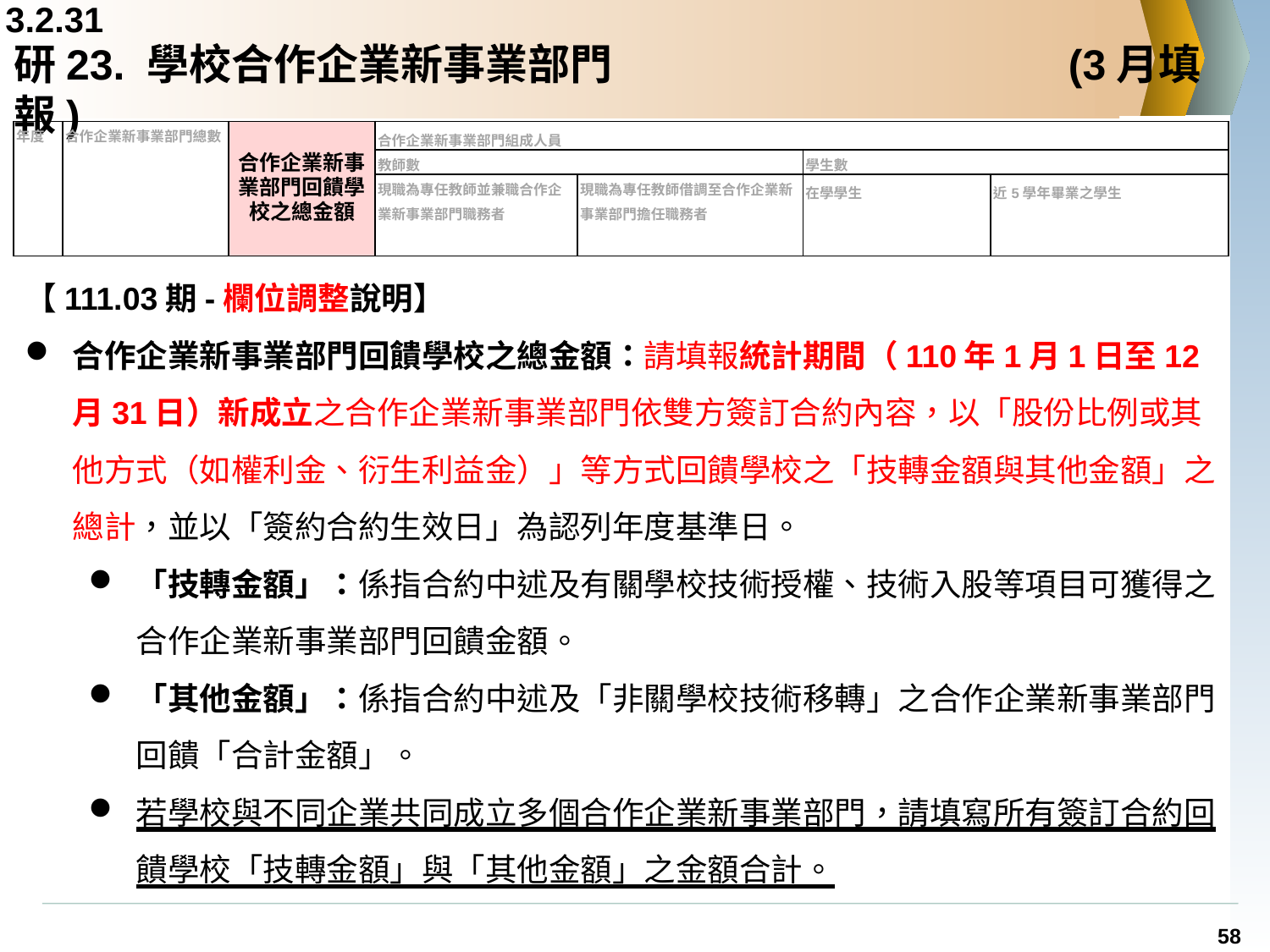

3.2.31
# 研23. 學校合作企業新事業部門				   (3月填報)
| 年度 | 合作企業新事業部門總數 | 合作企業新事業部門回饋學校之總金額 | 合作企業新事業部門組成人員 |  |  |  |
| --- | --- | --- | --- | --- | --- | --- |
|  |  |  | 教師數 |  | 學生數 |  |
|  |  |  | 現職為專任教師並兼職合作企業新事業部門職務者 | 現職為專任教師借調至合作企業新事業部門擔任職務者 | 在學學生 | 近5學年畢業之學生 |
【111.03期-欄位調整說明】
合作企業新事業部門回饋學校之總金額：請填報統計期間（110年1月1日至12月31日）新成立之合作企業新事業部門依雙方簽訂合約內容，以「股份比例或其他方式（如權利金、衍生利益金）」等方式回饋學校之「技轉金額與其他金額」之總計，並以「簽約合約生效日」為認列年度基準日。
「技轉金額」：係指合約中述及有關學校技術授權、技術入股等項目可獲得之合作企業新事業部門回饋金額。
「其他金額」：係指合約中述及「非關學校技術移轉」之合作企業新事業部門回饋「合計金額」。
若學校與不同企業共同成立多個合作企業新事業部門，請填寫所有簽訂合約回饋學校「技轉金額」與「其他金額」之金額合計。